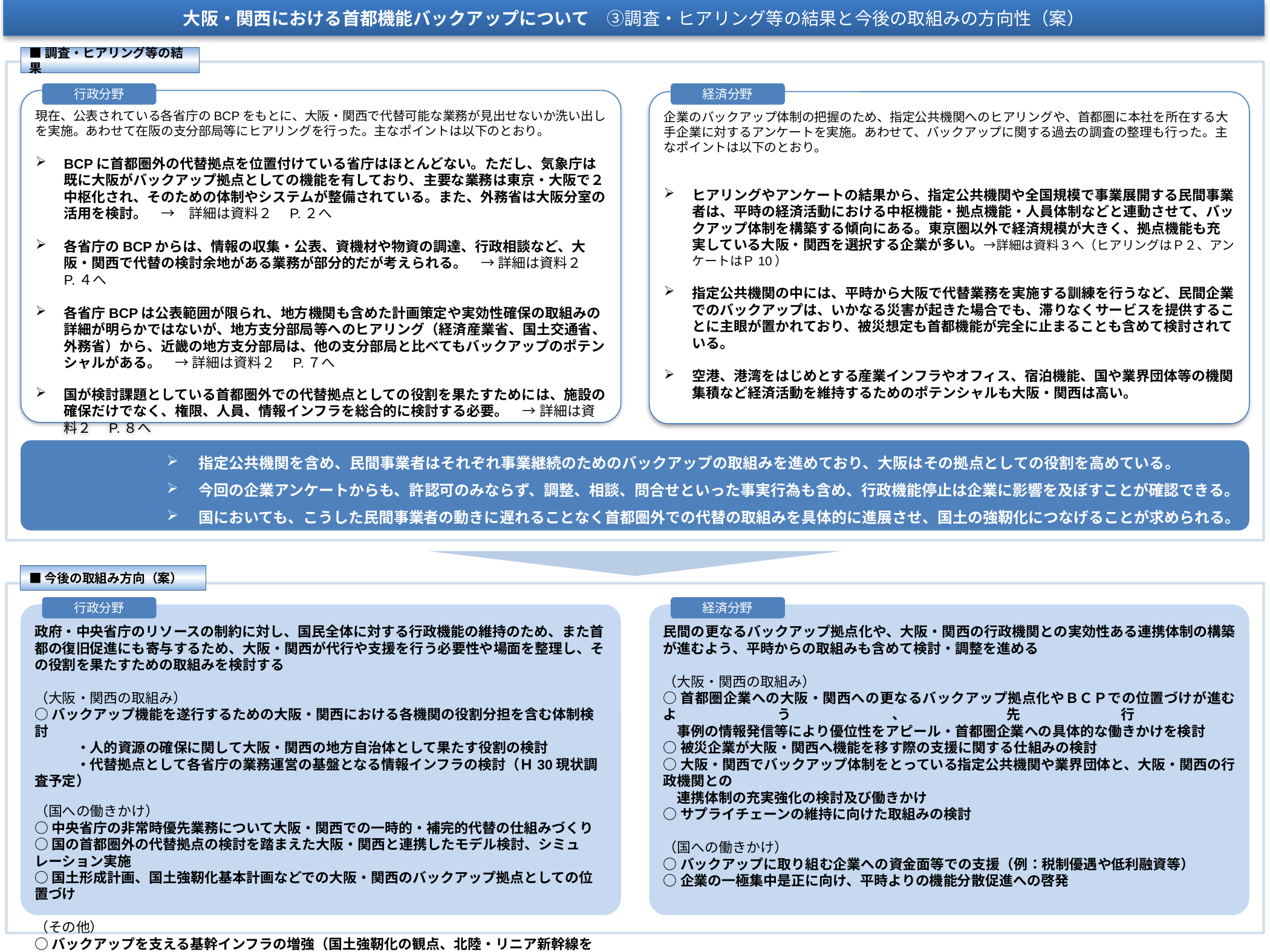

大阪・関西における首都機能バックアップについて　③調査・ヒアリング等の結果と今後の取組みの方向性（案）
■調査・ヒアリング等の結果

行政分野
経済分野

現在、公表されている各省庁のBCPをもとに、大阪・関西で代替可能な業務が見出せないか洗い出しを実施。あわせて在阪の支分部局等にヒアリングを行った。主なポイントは以下のとおり。

BCPに首都圏外の代替拠点を位置付けている省庁はほとんどない。ただし、気象庁は既に大阪がバックアップ拠点としての機能を有しており、主要な業務は東京・大阪で２中枢化され、そのための体制やシステムが整備されている。また、外務省は大阪分室の活用を検討。　→　詳細は資料２　P.２へ

各省庁のBCPからは、情報の収集・公表、資機材や物資の調達、行政相談など、大阪・関西で代替の検討余地がある業務が部分的だが考えられる。　→ 詳細は資料２　P.４へ

各省庁BCPは公表範囲が限られ、地方機関も含めた計画策定や実効性確保の取組みの詳細が明らかではないが、地方支分部局等へのヒアリング（経済産業省、国土交通省、外務省）から、近畿の地方支分部局は、他の支分部局と比べてもバックアップのポテンシャルがある。　→ 詳細は資料２　P.７へ

国が検討課題としている首都圏外での代替拠点としての役割を果たすためには、施設の確保だけでなく、権限、人員、情報インフラを総合的に検討する必要。　→ 詳細は資料２　P.８へ

企業のバックアップ体制の把握のため、指定公共機関へのヒアリングや、首都圏に本社を所在する大手企業に対するアンケートを実施。あわせて、バックアップに関する過去の調査の整理も行った。主なポイントは以下のとおり。

ヒアリングやアンケートの結果から、指定公共機関や全国規模で事業展開する民間事業者は、平時の経済活動における中枢機能・拠点機能・人員体制などと連動させて、バックアップ体制を構築する傾向にある。東京圏以外で経済規模が大きく、拠点機能も充実している大阪・関西を選択する企業が多い。→詳細は資料３へ（ヒアリングはＰ２、アンケートはＰ10）

指定公共機関の中には、平時から大阪で代替業務を実施する訓練を行うなど、民間企業でのバックアップは、いかなる災害が起きた場合でも、滞りなくサービスを提供することに主眼が置かれており、被災想定も首都機能が完全に止まることも含めて検討されている。

空港、港湾をはじめとする産業インフラやオフィス、宿泊機能、国や業界団体等の機関集積など経済活動を維持するためのポテンシャルも大阪・関西は高い。

　指定公共機関を含め、民間事業者はそれぞれ事業継続のためのバックアップの取組みを進めており、大阪はその拠点としての役割を高めている。
　今回の企業アンケートからも、許認可のみならず、調整、相談、問合せといった事実行為も含め、行政機能停止は企業に影響を及ぼすことが確認できる。
　国においても、こうした民間事業者の動きに遅れることなく首都圏外での代替の取組みを具体的に進展させ、国土の強靭化につなげることが求められる。

■今後の取組み方向（案）

行政分野
経済分野

政府・中央省庁のリソースの制約に対し、国民全体に対する行政機能の維持のため、また首都の復旧促進にも寄与するため、大阪・関西が代行や支援を行う必要性や場面を整理し、その役割を果たすための取組みを検討する

（大阪・関西の取組み）
○バックアップ機能を遂行するための大阪・関西における各機関の役割分担を含む体制検討
　　　・人的資源の確保に関して大阪・関西の地方自治体として果たす役割の検討
　　　・代替拠点として各省庁の業務運営の基盤となる情報インフラの検討（Ｈ30現状調査予定）

（国への働きかけ）
○中央省庁の非常時優先業務について大阪・関西での一時的・補完的代替の仕組みづくり
○国の首都圏外の代替拠点の検討を踏まえた大阪・関西と連携したモデル検討、シミュレーション実施
○国土形成計画、国土強靭化基本計画などでの大阪・関西のバックアップ拠点としての位置づけ

（その他）
○バックアップを支える基幹インフラの増強（国土強靭化の観点、北陸・リニア新幹線を含む）
○平時からの業務分散、一極集中の是正（国機関等の移転や関西における拠点性向上）

民間の更なるバックアップ拠点化や、大阪・関西の行政機関との実効性ある連携体制の構築が進むよう、平時からの取組みも含めて検討・調整を進める

（大阪・関西の取組み）
○首都圏企業への大阪・関西への更なるバックアップ拠点化やＢＣＰでの位置づけが進むよう、先行
　事例の情報発信等により優位性をアピール・首都圏企業への具体的な働きかけを検討
○被災企業が大阪・関西へ機能を移す際の支援に関する仕組みの検討
○大阪・関西でバックアップ体制をとっている指定公共機関や業界団体と、大阪・関西の行政機関との
　連携体制の充実強化の検討及び働きかけ
○サプライチェーンの維持に向けた取組みの検討

（国への働きかけ）
○バックアップに取り組む企業への資金面等での支援（例：税制優遇や低利融資等）
○企業の一極集中是正に向け、平時よりの機能分散促進への啓発